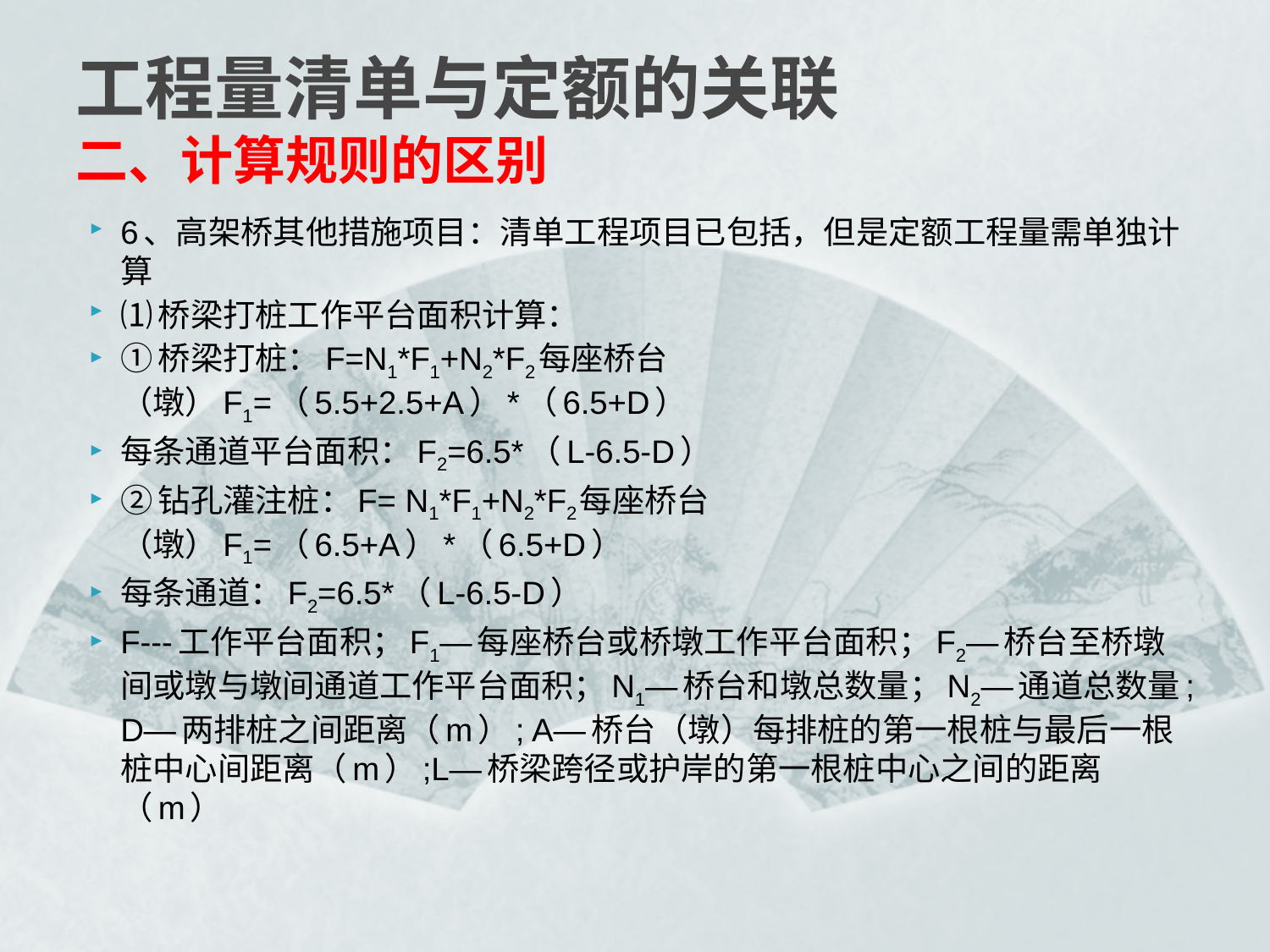

# 工程量清单与定额的关联 二、计算规则的区别
6、高架桥其他措施项目：清单工程项目已包括，但是定额工程量需单独计算
⑴桥梁打桩工作平台面积计算：
①桥梁打桩：F=N1*F1+N2*F2每座桥台（墩）F1=（5.5+2.5+A）*（6.5+D）
每条通道平台面积：F2=6.5*（L-6.5-D）
②钻孔灌注桩：F= N1*F1+N2*F2每座桥台（墩）F1=（6.5+A）*（6.5+D）
每条通道：F2=6.5*（L-6.5-D）
F---工作平台面积；F1—每座桥台或桥墩工作平台面积；F2—桥台至桥墩间或墩与墩间通道工作平台面积；N1—桥台和墩总数量；N2—通道总数量;D—两排桩之间距离（m）; A—桥台（墩）每排桩的第一根桩与最后一根桩中心间距离（m）;L—桥梁跨径或护岸的第一根桩中心之间的距离（m）